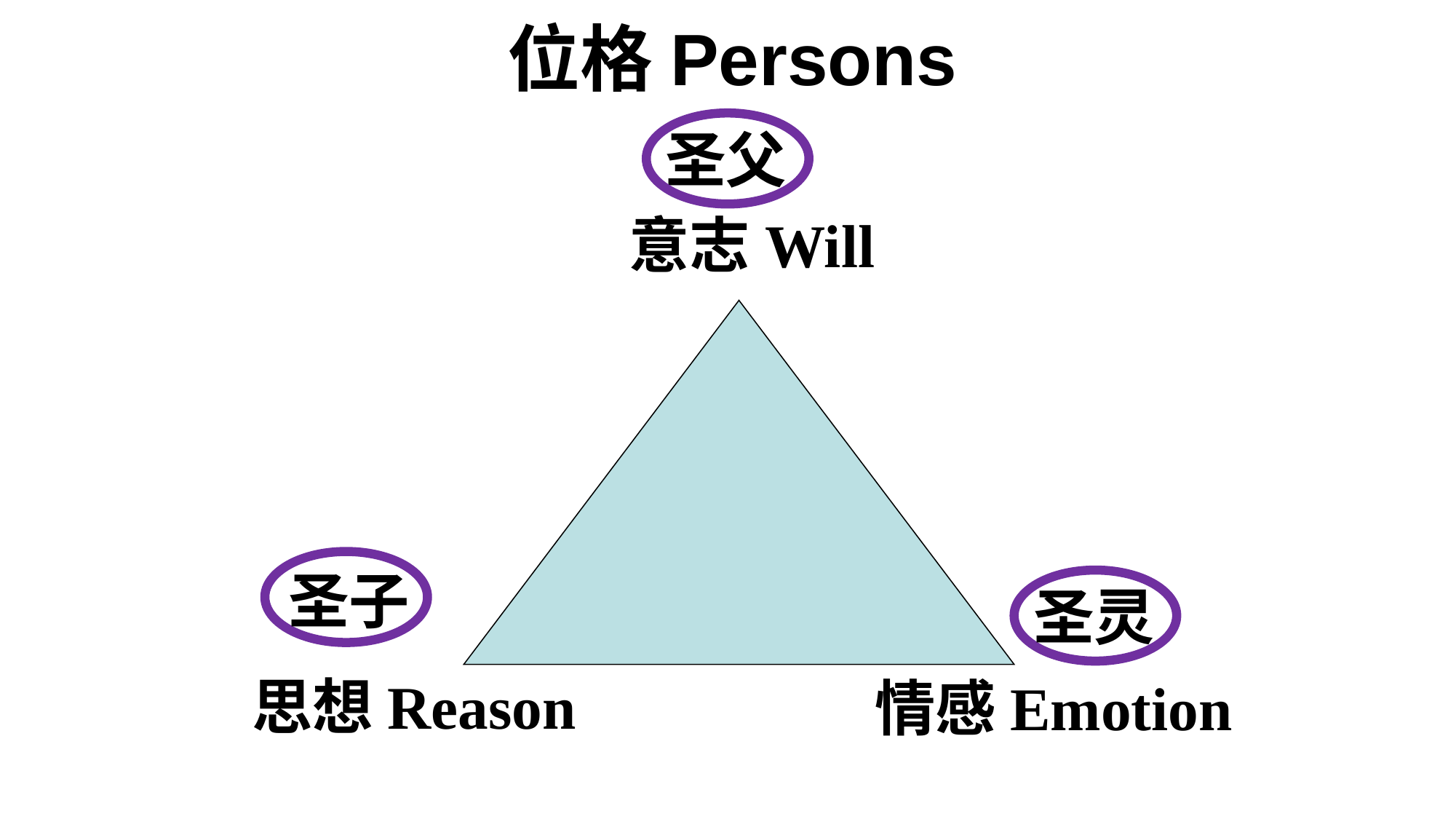

位格Persons

圣父
意志Will

圣子

圣灵
情感Emotion
思想Reason